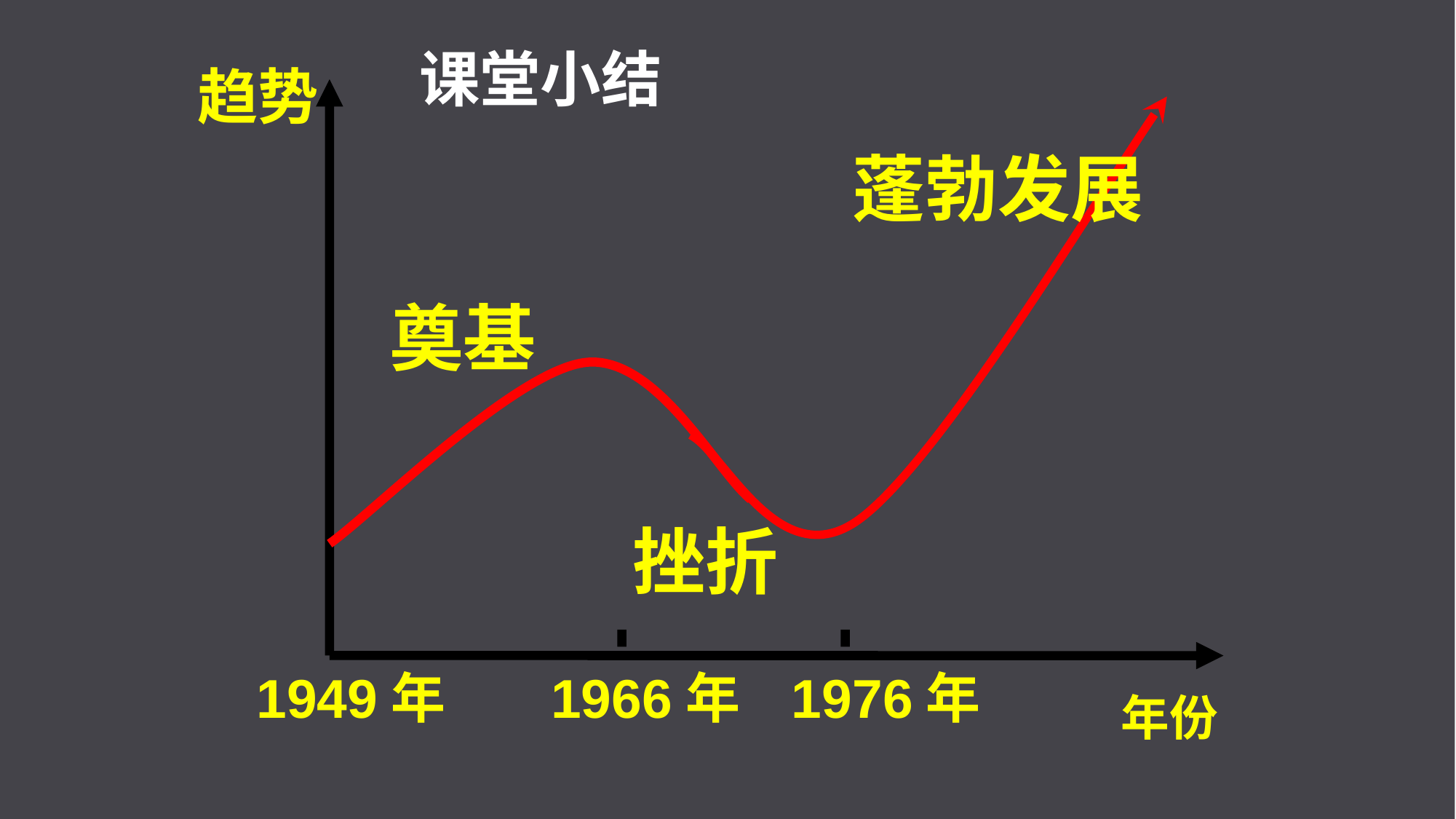

课堂小结
趋势

蓬勃发展
奠基

挫折

1949年
1966年
1976年
年份